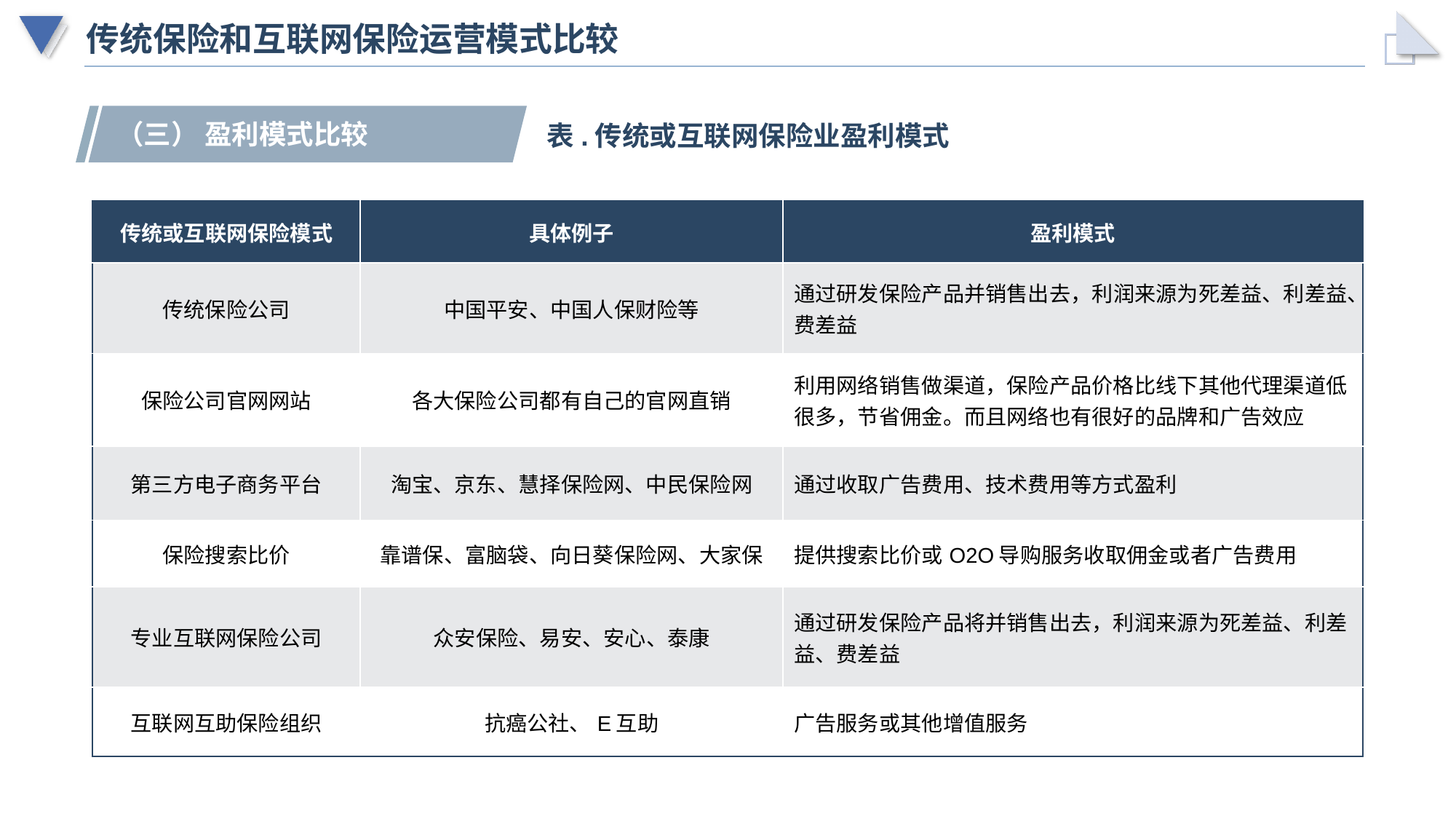

# 传统保险和互联网保险运营模式比较

（三） 盈利模式比较
表.传统或互联网保险业盈利模式
| 传统或互联网保险模式 | 具体例子 | 盈利模式 |
| --- | --- | --- |
| 传统保险公司 | 中国平安、中国人保财险等 | 通过研发保险产品并销售出去，利润来源为死差益、利差益、费差益 |
| 保险公司官网网站 | 各大保险公司都有自己的官网直销 | 利用网络销售做渠道，保险产品价格比线下其他代理渠道低很多，节省佣金。而且网络也有很好的品牌和广告效应 |
| 第三方电子商务平台 | 淘宝、京东、慧择保险网、中民保险网 | 通过收取广告费用、技术费用等方式盈利 |
| 保险搜索比价 | 靠谱保、富脑袋、向日葵保险网、大家保 | 提供搜索比价或O2O导购服务收取佣金或者广告费用 |
| 专业互联网保险公司 | 众安保险、易安、安心、泰康 | 通过研发保险产品将并销售出去，利润来源为死差益、利差益、费差益 |
| 互联网互助保险组织 | 抗癌公社、E互助 | 广告服务或其他增值服务 |